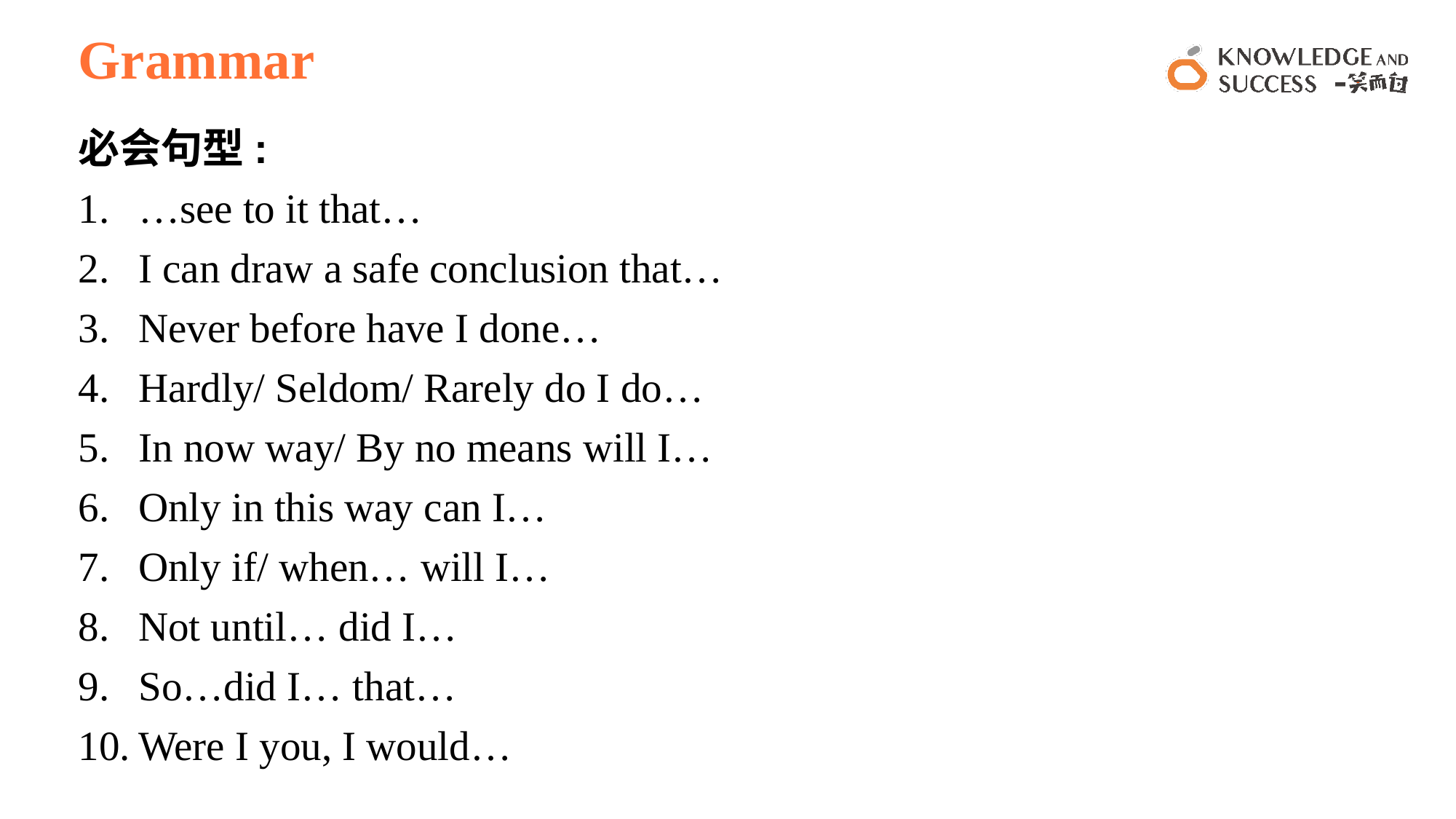

# Grammar
必会句型:
…see to it that…
I can draw a safe conclusion that…
Never before have I done…
Hardly/ Seldom/ Rarely do I do…
In now way/ By no means will I…
Only in this way can I…
Only if/ when… will I…
Not until… did I…
So…did I… that…
Were I you, I would…